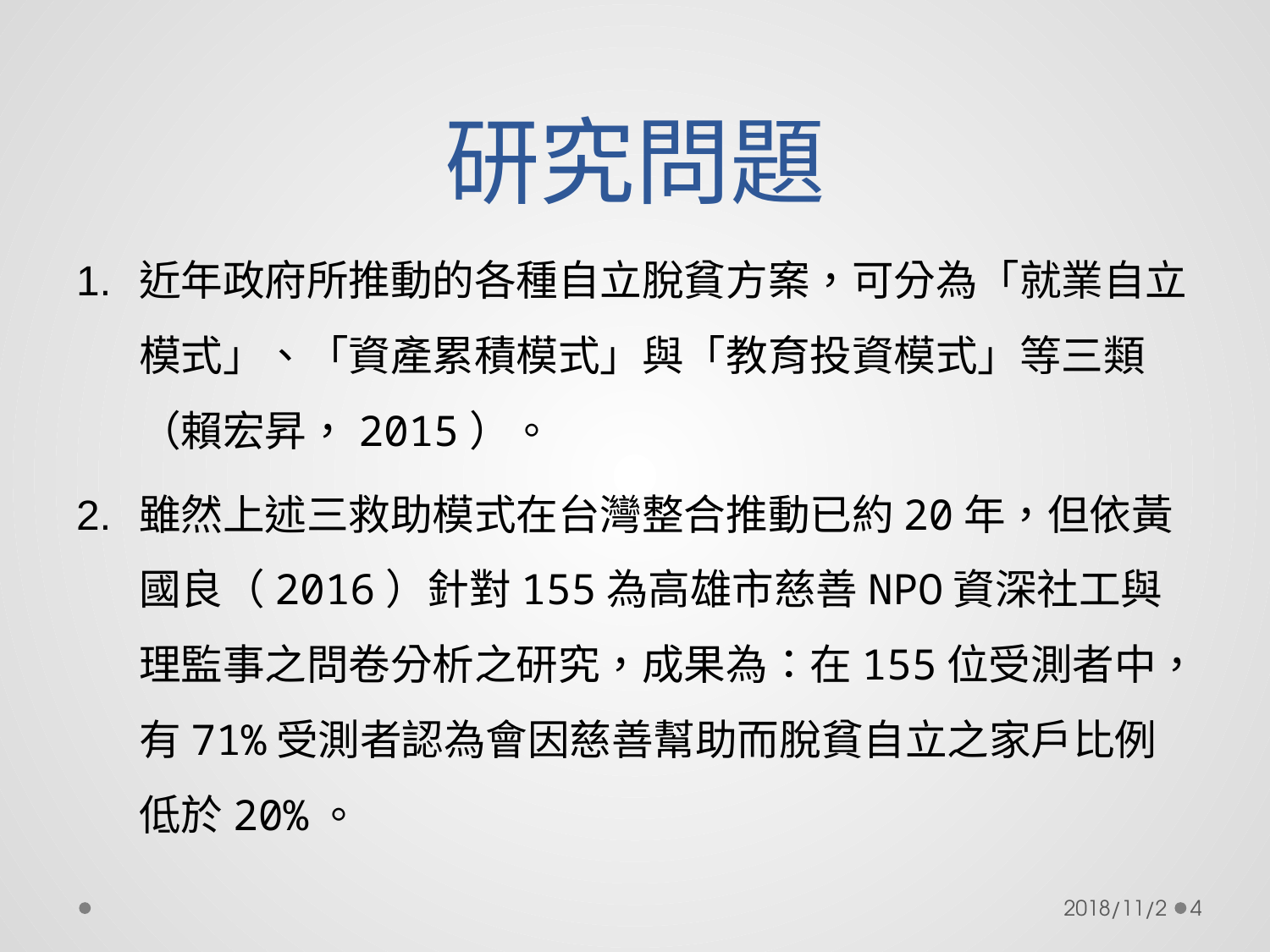

# 研究問題
近年政府所推動的各種自立脫貧方案，可分為「就業自立模式」、「資產累積模式」與「教育投資模式」等三類（賴宏昇，2015）。
雖然上述三救助模式在台灣整合推動已約20年，但依黃國良（2016）針對155為高雄市慈善NPO資深社工與理監事之問卷分析之研究，成果為：在155位受測者中，有71%受測者認為會因慈善幫助而脫貧自立之家戶比例低於20%。
2018/11/2
4